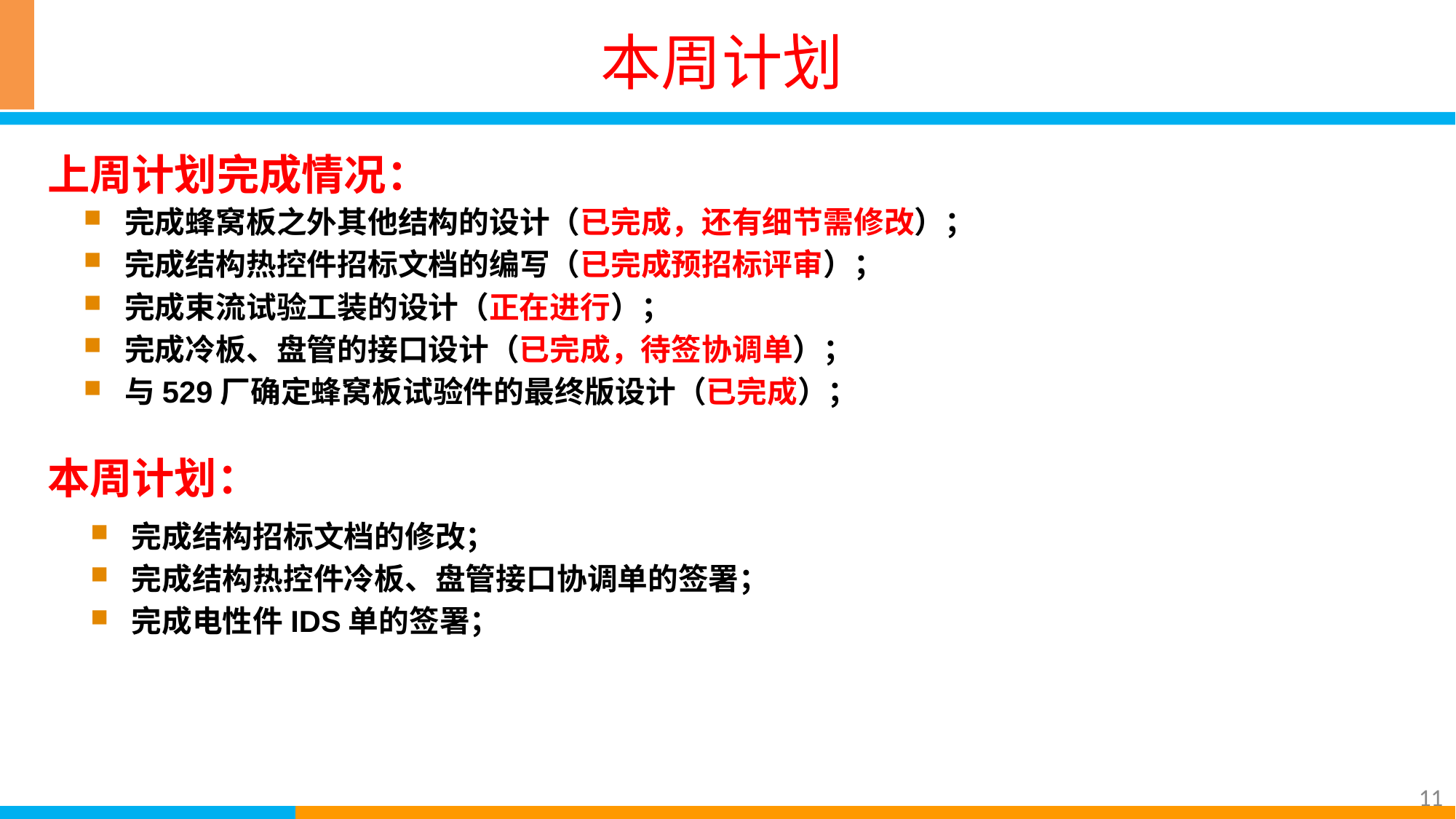

# 本周计划
上周计划完成情况：
完成蜂窝板之外其他结构的设计（已完成，还有细节需修改）；
完成结构热控件招标文档的编写（已完成预招标评审）；
完成束流试验工装的设计（正在进行）；
完成冷板、盘管的接口设计（已完成，待签协调单）；
与529厂确定蜂窝板试验件的最终版设计（已完成）；

本周计划：
完成结构招标文档的修改；
完成结构热控件冷板、盘管接口协调单的签署；
完成电性件IDS单的签署；

11